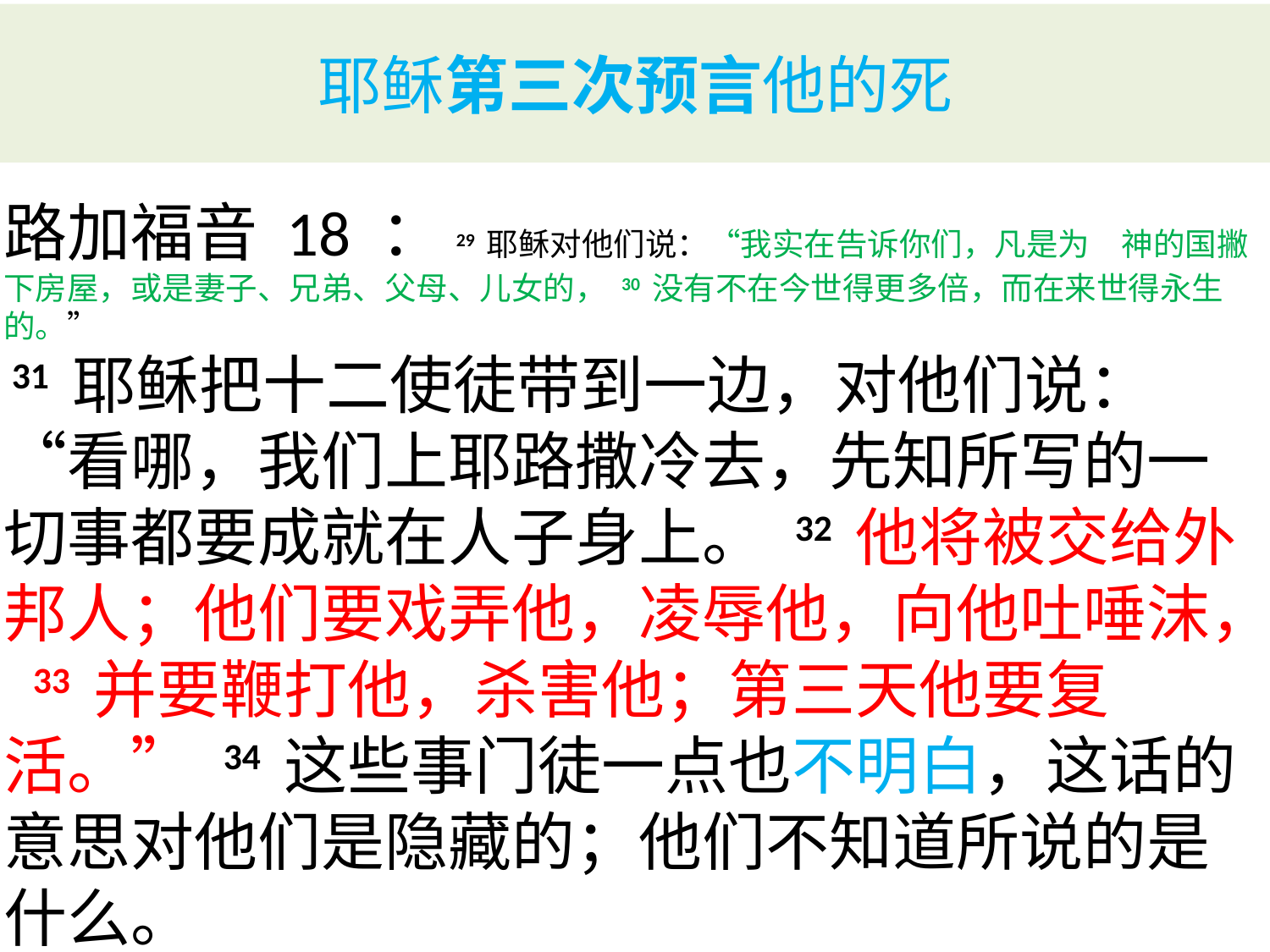

# 耶稣第三次预言他的死
路加福音 18 ： 29 耶稣对他们说：“我实在告诉你们，凡是为　神的国撇下房屋，或是妻子、兄弟、父母、儿女的， 30 没有不在今世得更多倍，而在来世得永生的。”
 31 耶稣把十二使徒带到一边，对他们说：“看哪，我们上耶路撒冷去，先知所写的一切事都要成就在人子身上。 32 他将被交给外邦人；他们要戏弄他，凌辱他，向他吐唾沫， 33 并要鞭打他，杀害他；第三天他要复活。” 34 这些事门徒一点也不明白，这话的意思对他们是隐藏的；他们不知道所说的是什么。